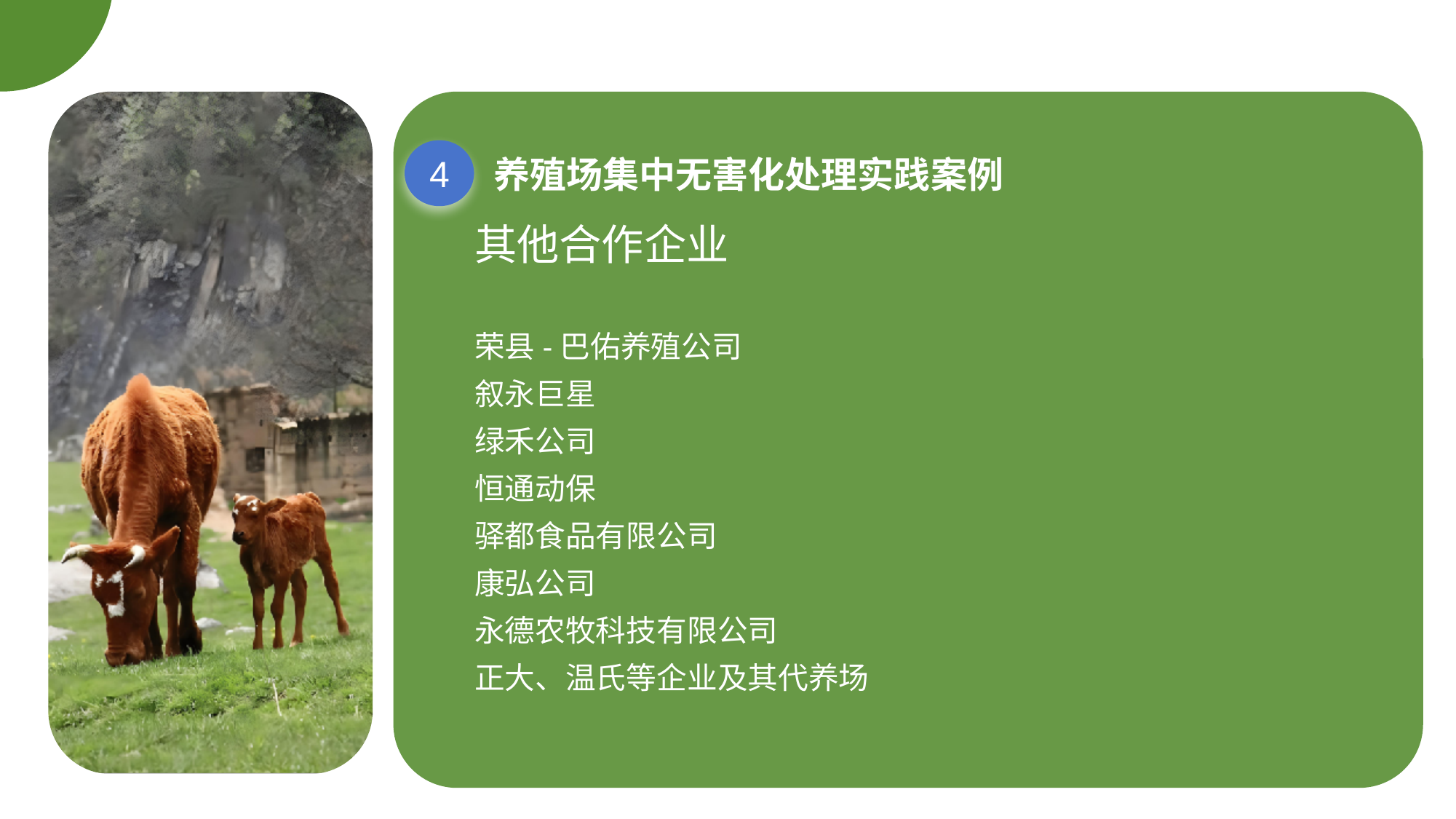

养殖场集中无害化处理实践案例
4
其他合作企业
荣县-巴佑养殖公司
叙永巨星
绿禾公司
恒通动保
驿都食品有限公司
康弘公司
永德农牧科技有限公司
正大、温氏等企业及其代养场